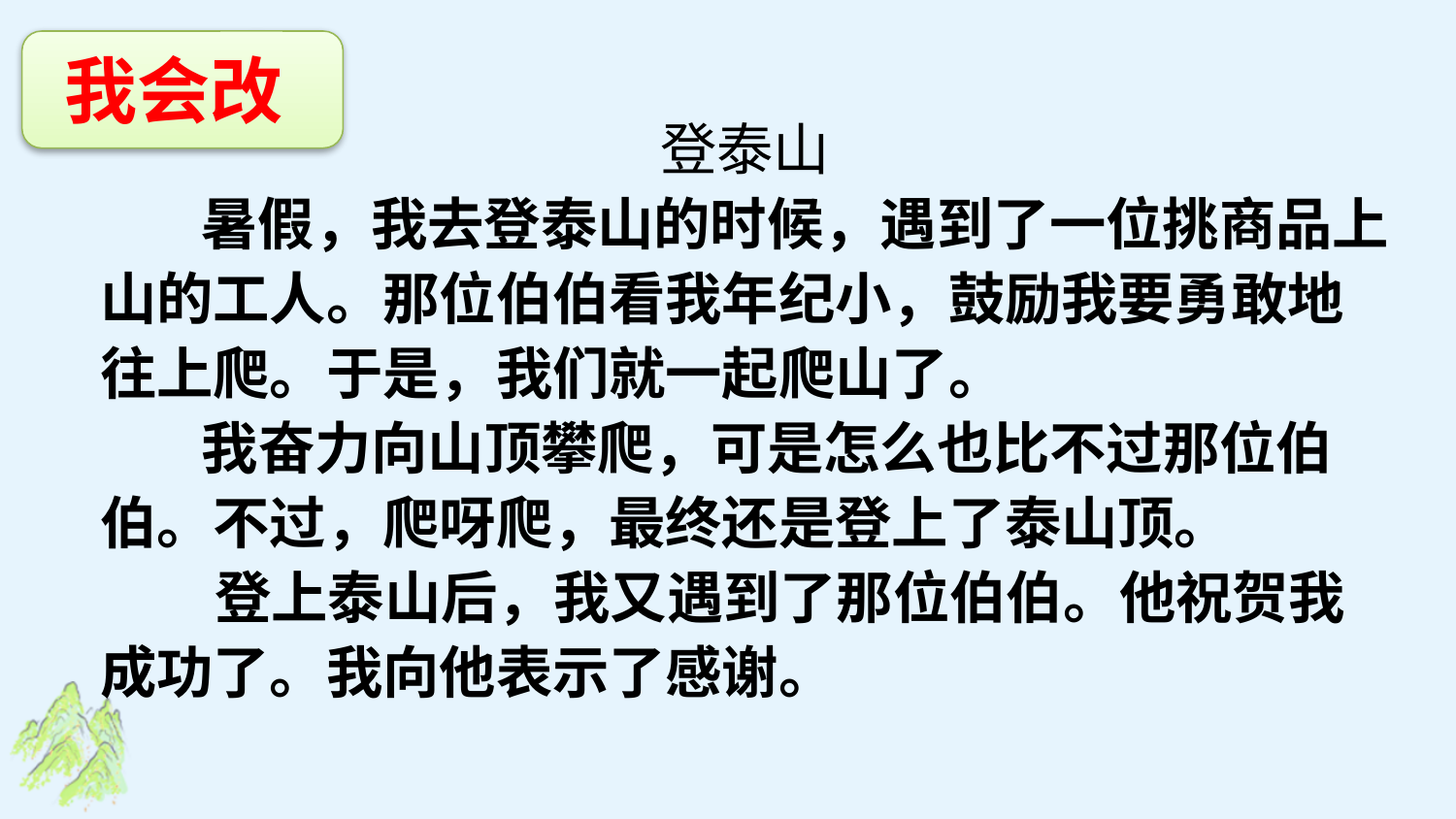

我会改
登泰山
 暑假，我去登泰山的时候，遇到了一位挑商品上山的工人。那位伯伯看我年纪小，鼓励我要勇敢地往上爬。于是，我们就一起爬山了。
 我奋力向山顶攀爬，可是怎么也比不过那位伯伯。不过，爬呀爬，最终还是登上了泰山顶。
  登上泰山后，我又遇到了那位伯伯。他祝贺我成功了。我向他表示了感谢。